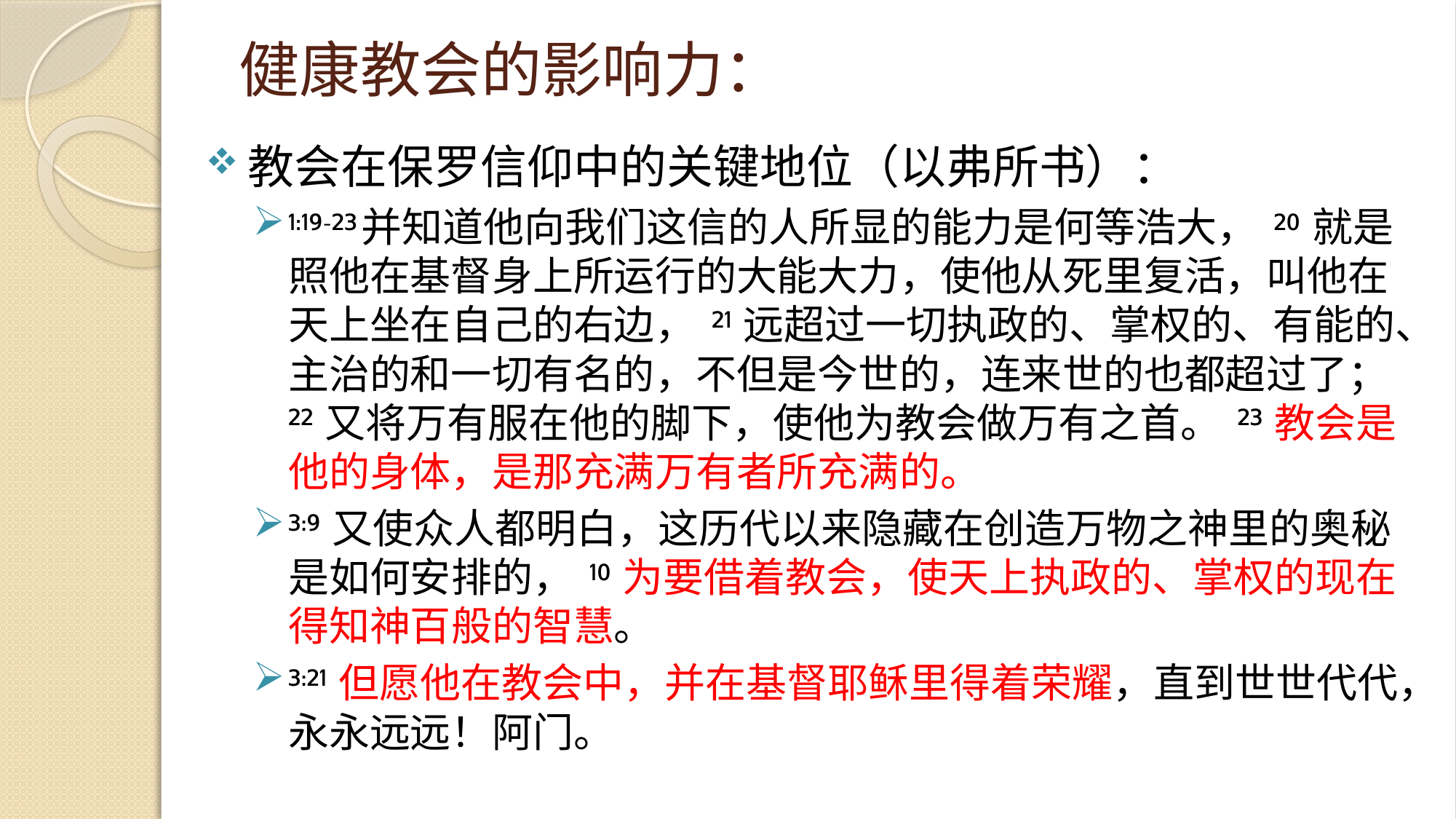

# 健康教会的影响力：
教会在保罗信仰中的关键地位（以弗所书）：
1:19-23并知道他向我们这信的人所显的能力是何等浩大， 20 就是照他在基督身上所运行的大能大力，使他从死里复活，叫他在天上坐在自己的右边， 21 远超过一切执政的、掌权的、有能的、主治的和一切有名的，不但是今世的，连来世的也都超过了； 22 又将万有服在他的脚下，使他为教会做万有之首。 23 教会是他的身体，是那充满万有者所充满的。
3:9 又使众人都明白，这历代以来隐藏在创造万物之神里的奥秘是如何安排的， 10 为要借着教会，使天上执政的、掌权的现在得知神百般的智慧。
3:21 但愿他在教会中，并在基督耶稣里得着荣耀，直到世世代代，永永远远！阿门。